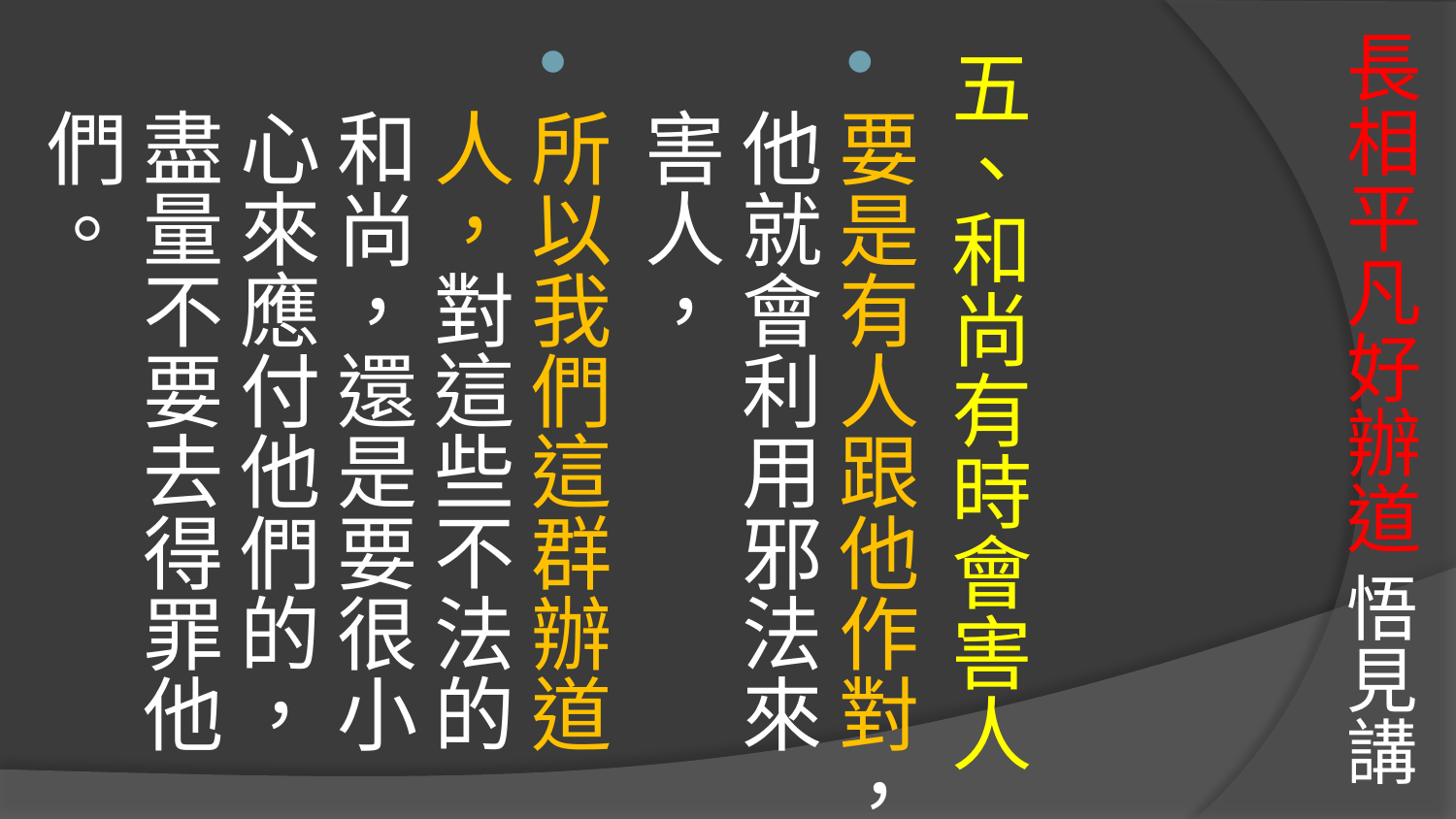

# 長相平凡好辦道 悟見講
五、和尚有時會害人
要是有人跟他作對，他就會利用邪法來害人，
所以我們這群辦道人，對這些不法的和尚，還是要很小心來應付他們的，盡量不要去得罪他們。